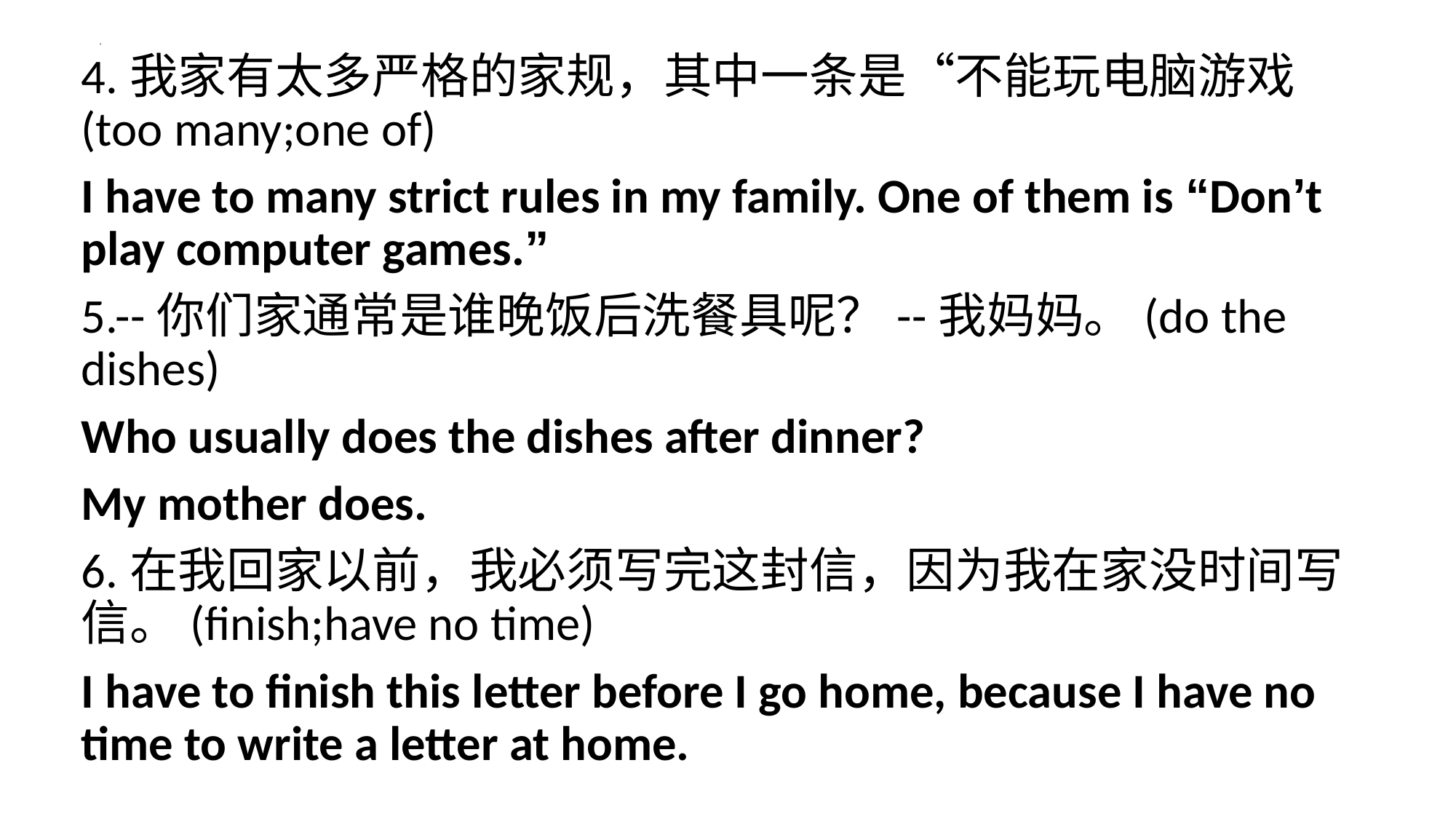

4.我家有太多严格的家规，其中一条是“不能玩电脑游戏(too many;one of)
I have to many strict rules in my family. One of them is “Don’t play computer games.”
5.--你们家通常是谁晚饭后洗餐具呢？--我妈妈。(do the dishes)
Who usually does the dishes after dinner?
My mother does.
6.在我回家以前，我必须写完这封信，因为我在家没时间写信。(finish;have no time)
I have to finish this letter before I go home, because I have no time to write a letter at home.